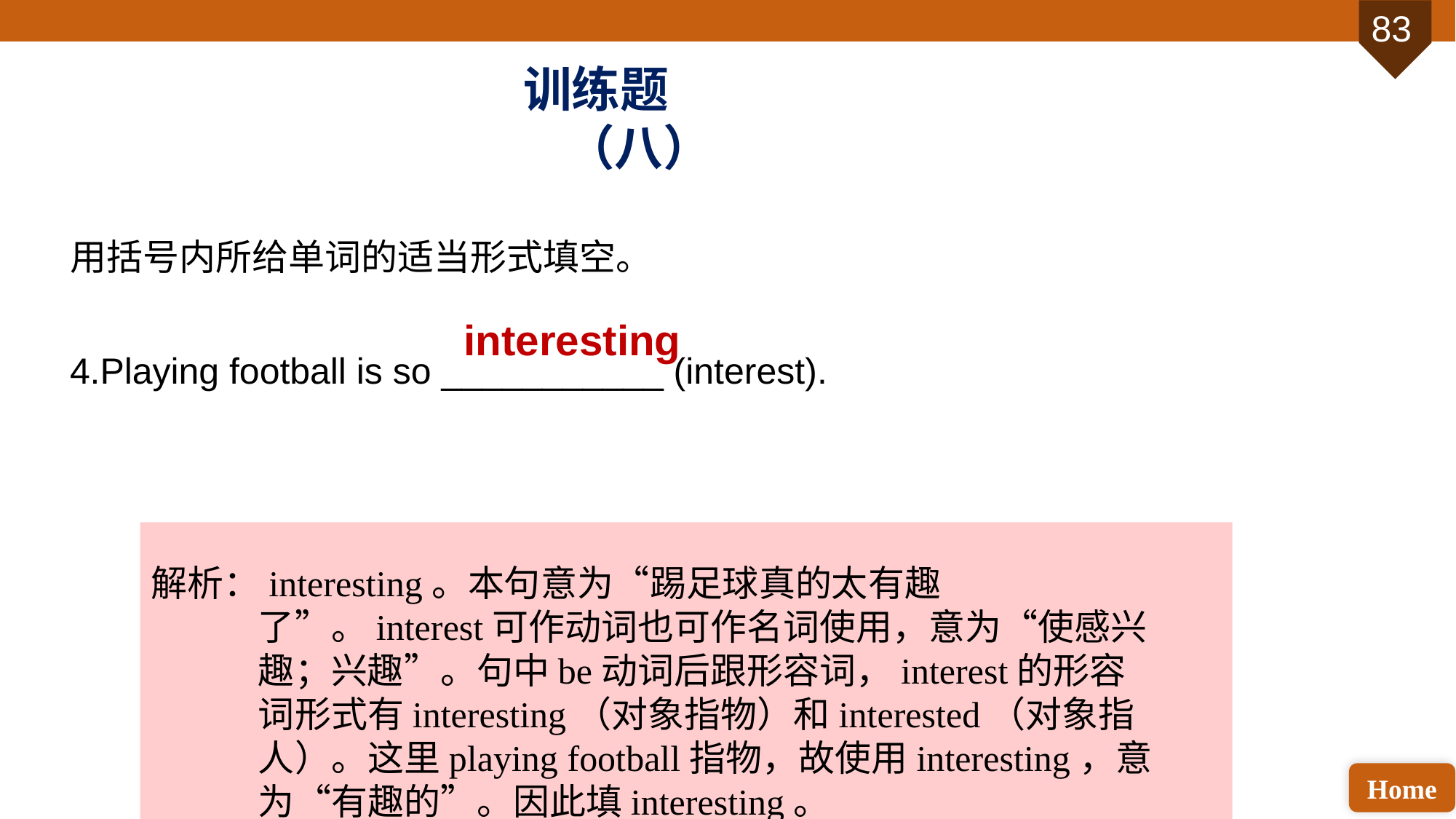

训练题（八）
用括号内所给单词的适当形式填空。

4.Playing football is so ___________ (interest).
interesting

解析：interesting。本句意为“踢足球真的太有趣了”。interest可作动词也可作名词使用，意为“使感兴趣；兴趣”。句中be动词后跟形容词，interest的形容词形式有interesting（对象指物）和interested（对象指人）。这里playing football指物，故使用interesting，意为“有趣的”。因此填interesting。